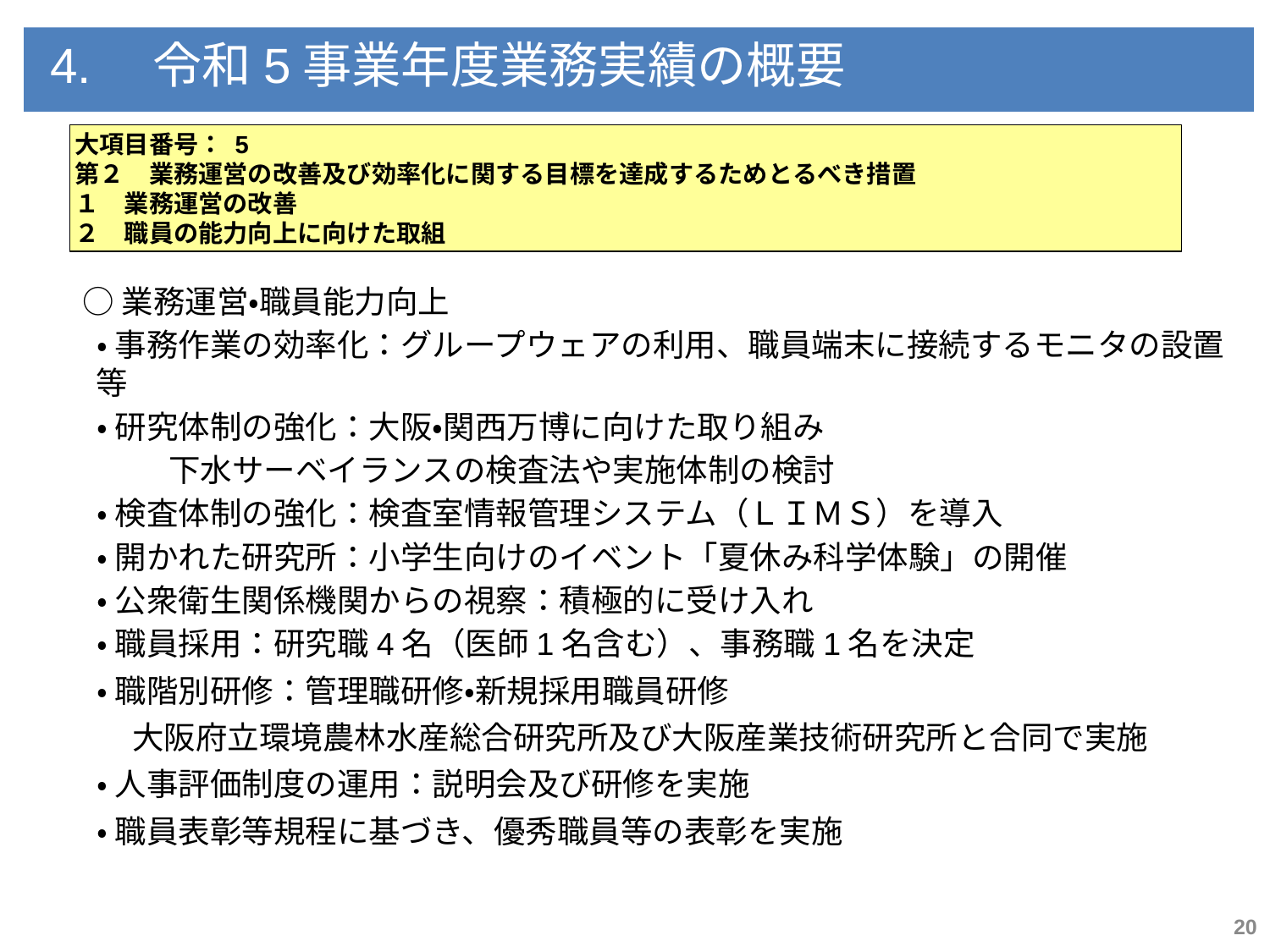

4.　令和5事業年度業務実績の概要
大項目番号： 5
第２　業務運営の改善及び効率化に関する目標を達成するためとるべき措置
１　業務運営の改善
２　職員の能力向上に向けた取組
○業務運営・職員能力向上
 ・ 事務作業の効率化：グループウェアの利用、職員端末に接続するモニタの設置等
 ・ 研究体制の強化：大阪・関西万博に向けた取り組み
下水サーベイランスの検査法や実施体制の検討
 ・ 検査体制の強化：検査室情報管理システム（ＬＩＭＳ）を導入
 ・ 開かれた研究所：小学生向けのイベント「夏休み科学体験」の開催
 ・ 公衆衛生関係機関からの視察：積極的に受け入れ
 ・ 職員採用：研究職4名（医師1名含む）、事務職1名を決定
 ・ 職階別研修：管理職研修・新規採用職員研修
大阪府立環境農林水産総合研究所及び大阪産業技術研究所と合同で実施
 ・ 人事評価制度の運用：説明会及び研修を実施
 ・ 職員表彰等規程に基づき、優秀職員等の表彰を実施
20